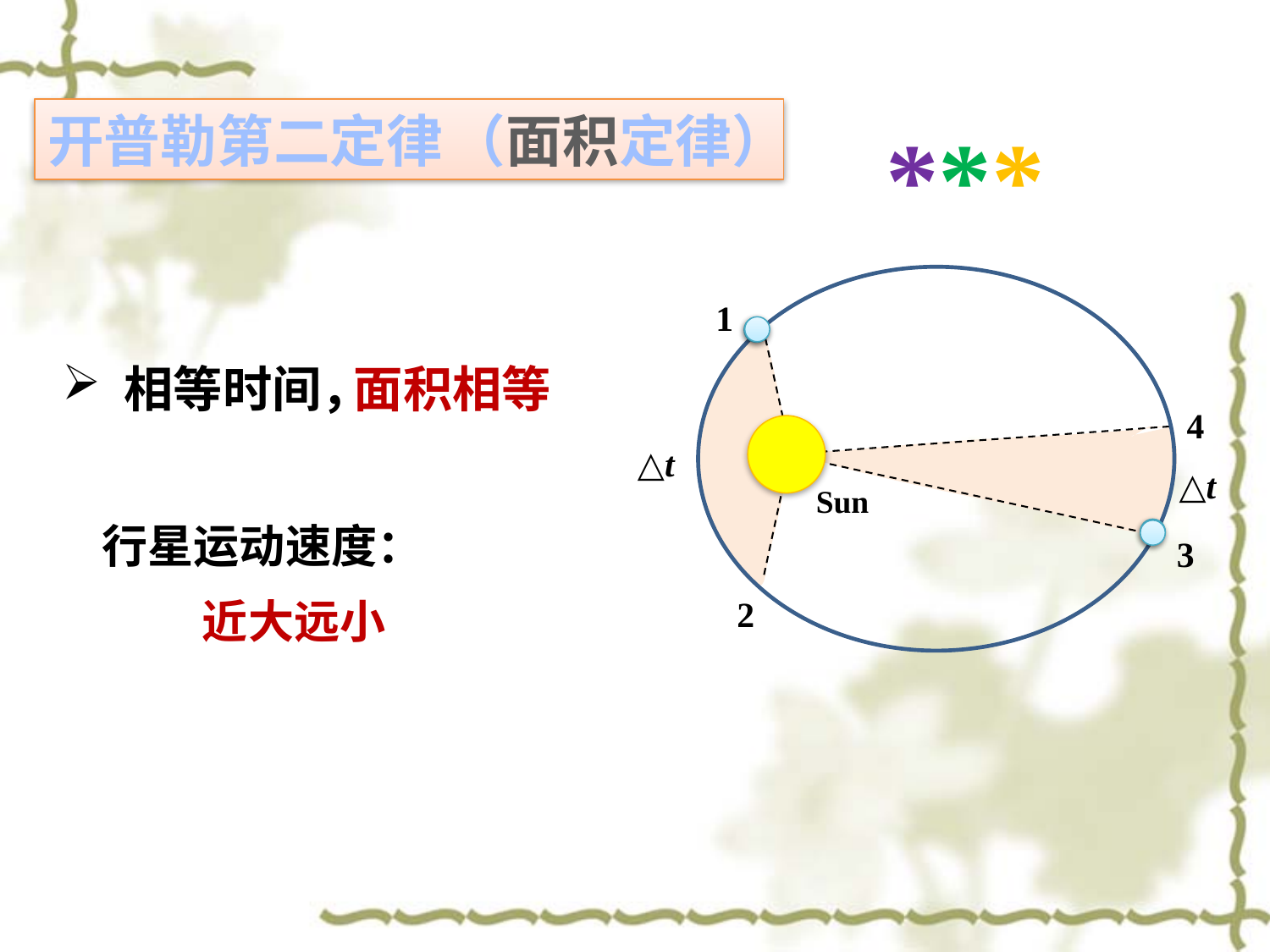

***
开普勒第二定律
（面积定律）

Sun
1

 相等时间，
面积相等
4
△t

△t
行星运动速度：
3

2
近大远小